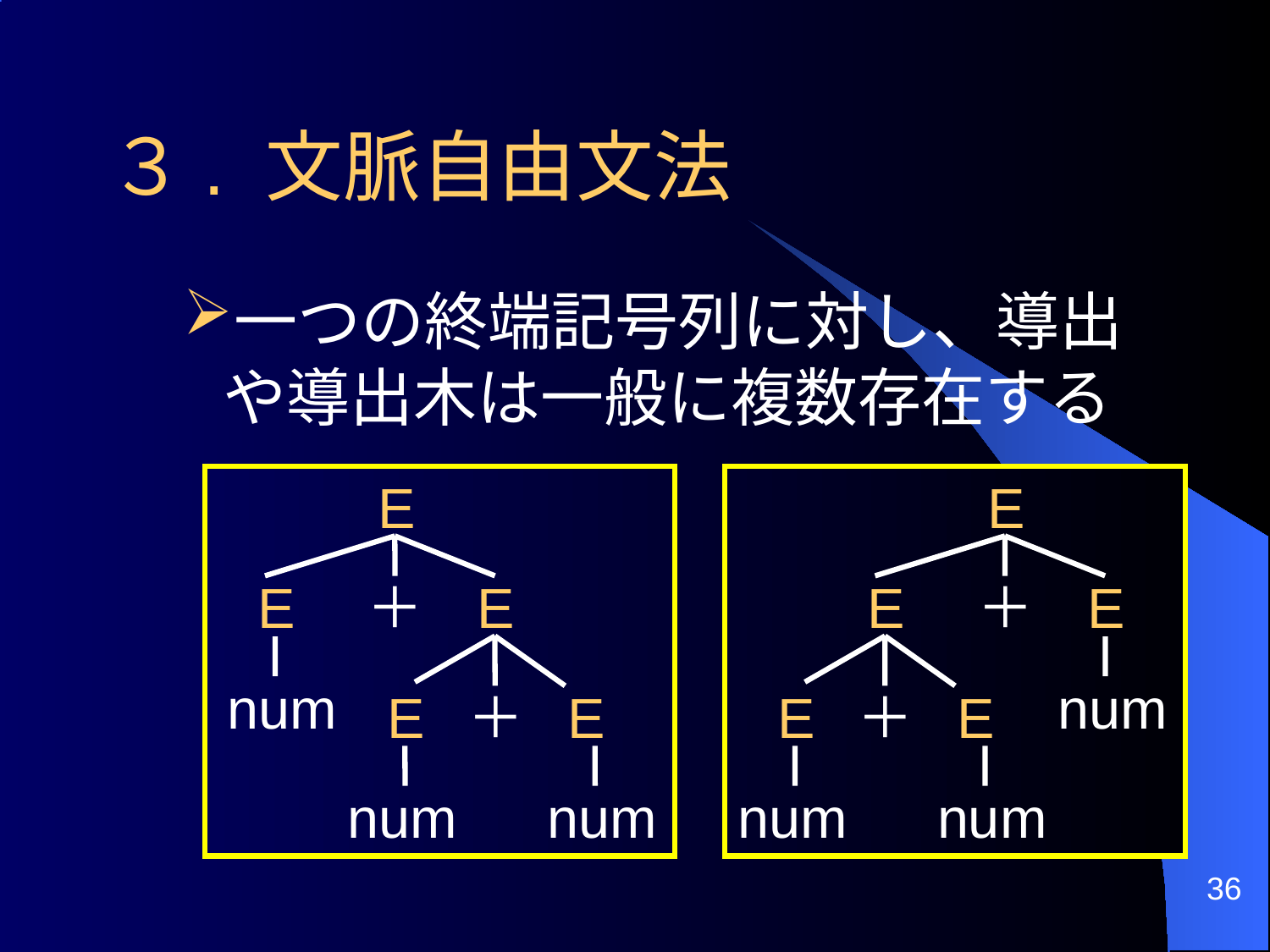

# ３. 文脈自由文法
一つの終端記号列に対し、導出や導出木は一般に複数存在する

E

E
＋
E

num
E
＋
E

num
num

E

E
＋
E

num
E
＋
E

num
num
36